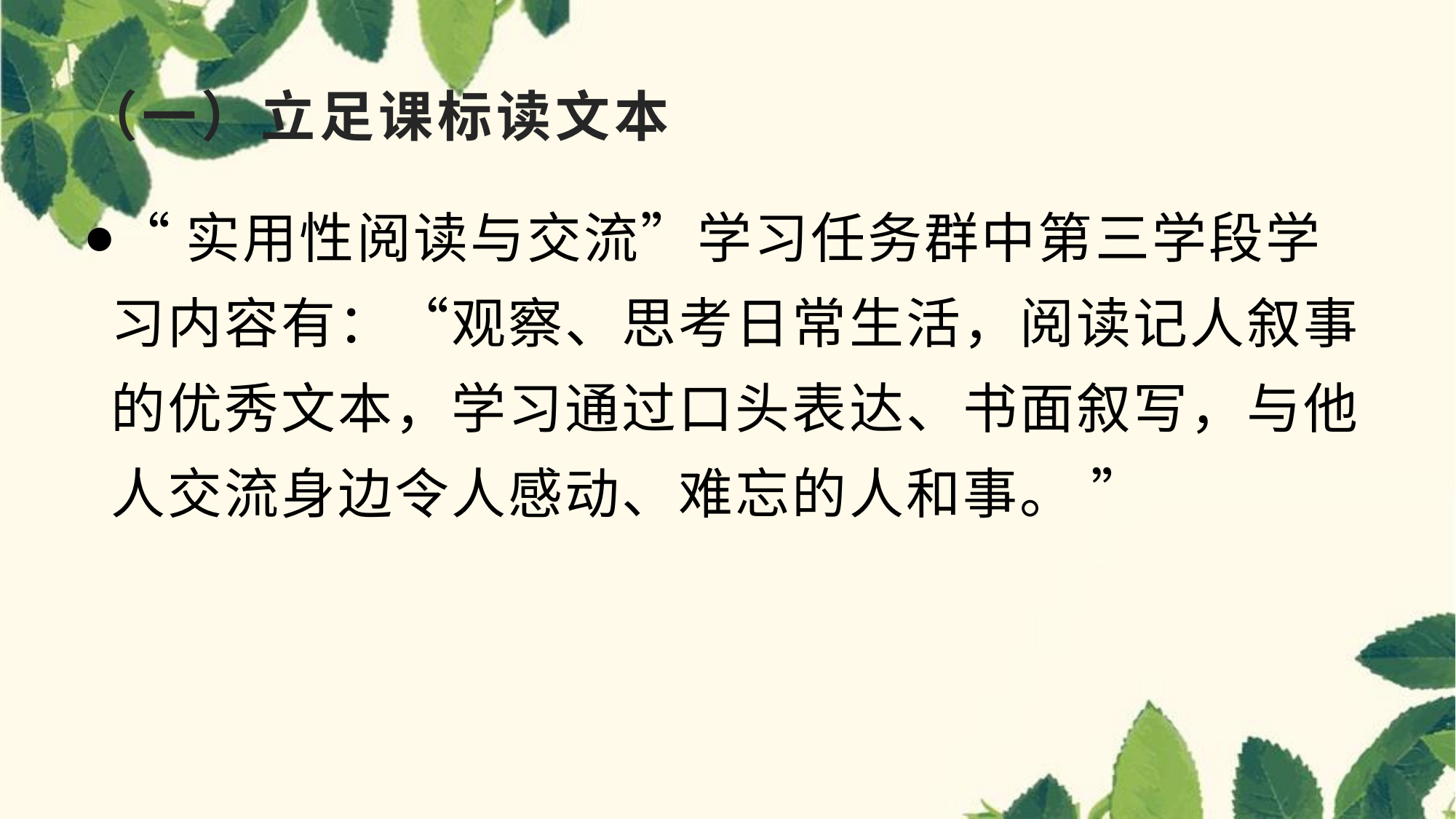

# （一）立足课标读文本
“实用性阅读与交流”学习任务群中第三学段学习内容有：“观察、思考日常生活，阅读记人叙事的优秀文本，学习通过口头表达、书面叙写，与他人交流身边令人感动、难忘的人和事。 ”